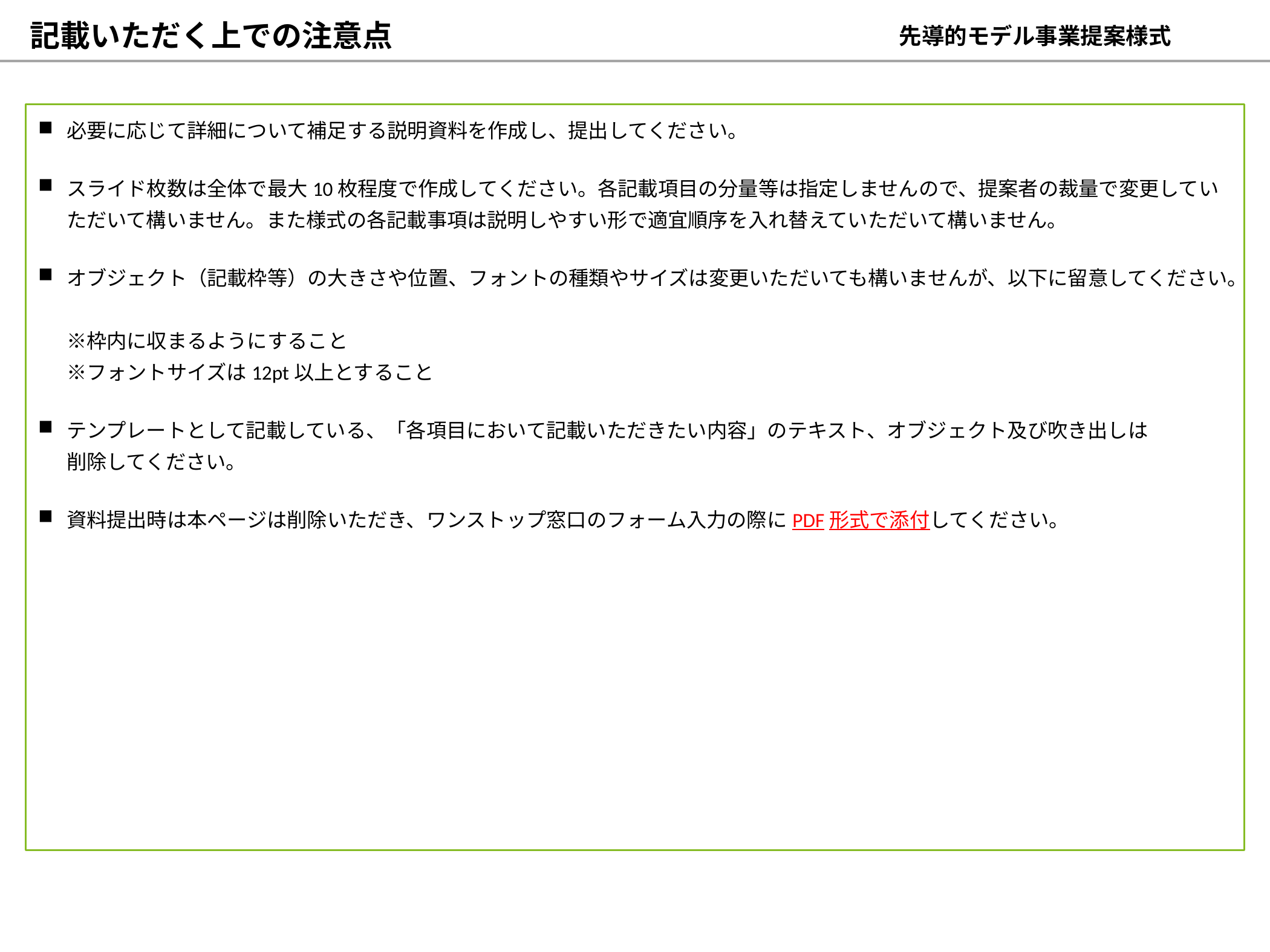

記載いただく上での注意点
先導的モデル事業提案様式

必要に応じて詳細について補足する説明資料を作成し、提出してください。
スライド枚数は全体で最大10枚程度で作成してください。各記載項目の分量等は指定しませんので、提案者の裁量で変更していただいて構いません。また様式の各記載事項は説明しやすい形で適宜順序を入れ替えていただいて構いません。
オブジェクト（記載枠等）の大きさや位置、フォントの種類やサイズは変更いただいても構いませんが、以下に留意してください。
※枠内に収まるようにすること
※フォントサイズは12pt以上とすること
テンプレートとして記載している、「各項目において記載いただきたい内容」のテキスト、オブジェクト及び吹き出しは
削除してください。
資料提出時は本ページは削除いただき、ワンストップ窓口のフォーム入力の際にPDF形式で添付してください。